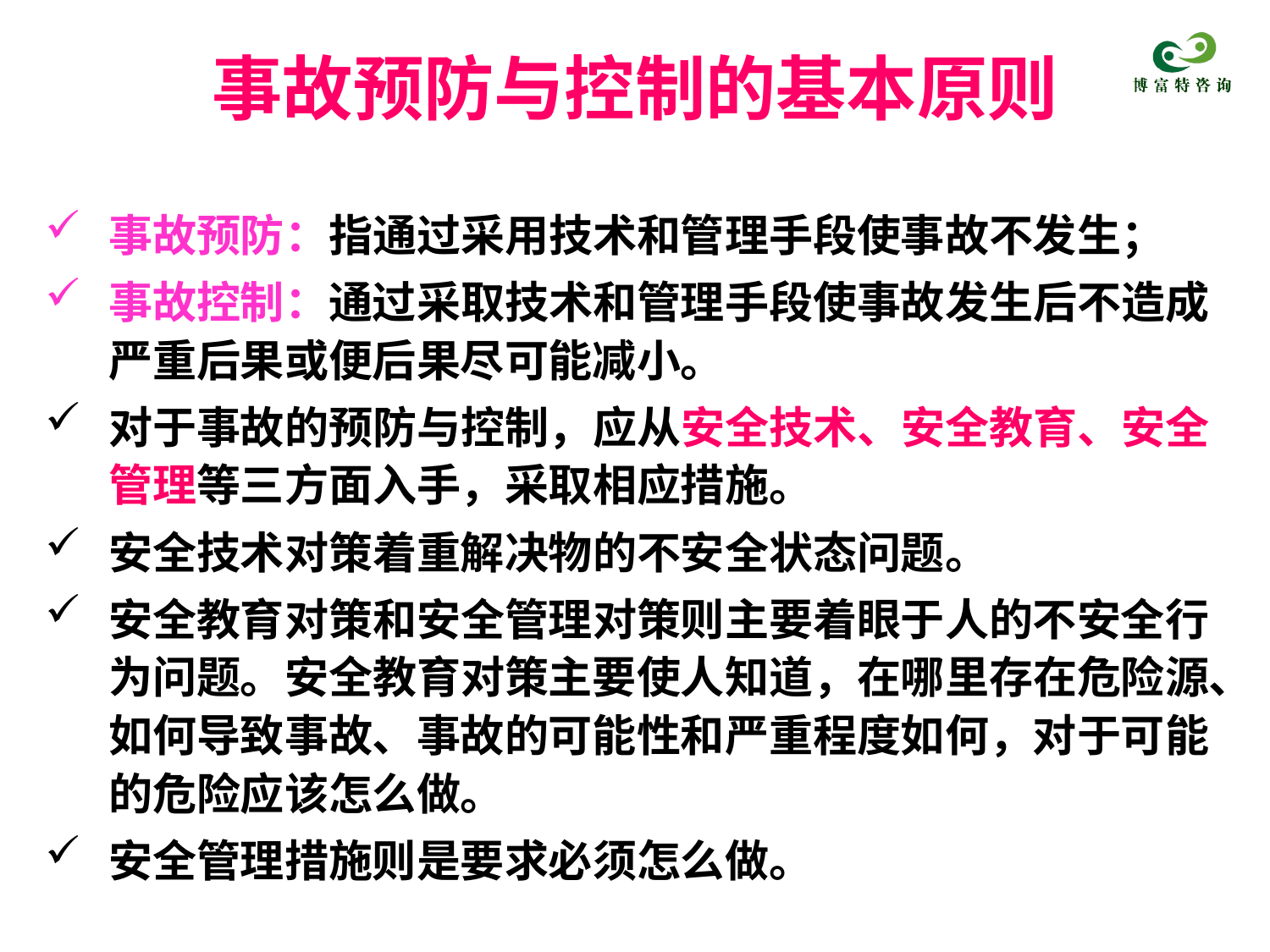

事故预防与控制的基本原则
事故预防：指通过采用技术和管理手段使事故不发生；
事故控制：通过采取技术和管理手段使事故发生后不造成严重后果或便后果尽可能减小。
对于事故的预防与控制，应从安全技术、安全教育、安全管理等三方面入手，采取相应措施。
安全技术对策着重解决物的不安全状态问题。
安全教育对策和安全管理对策则主要着眼于人的不安全行为问题。安全教育对策主要使人知道，在哪里存在危险源、如何导致事故、事故的可能性和严重程度如何，对于可能的危险应该怎么做。
安全管理措施则是要求必须怎么做。